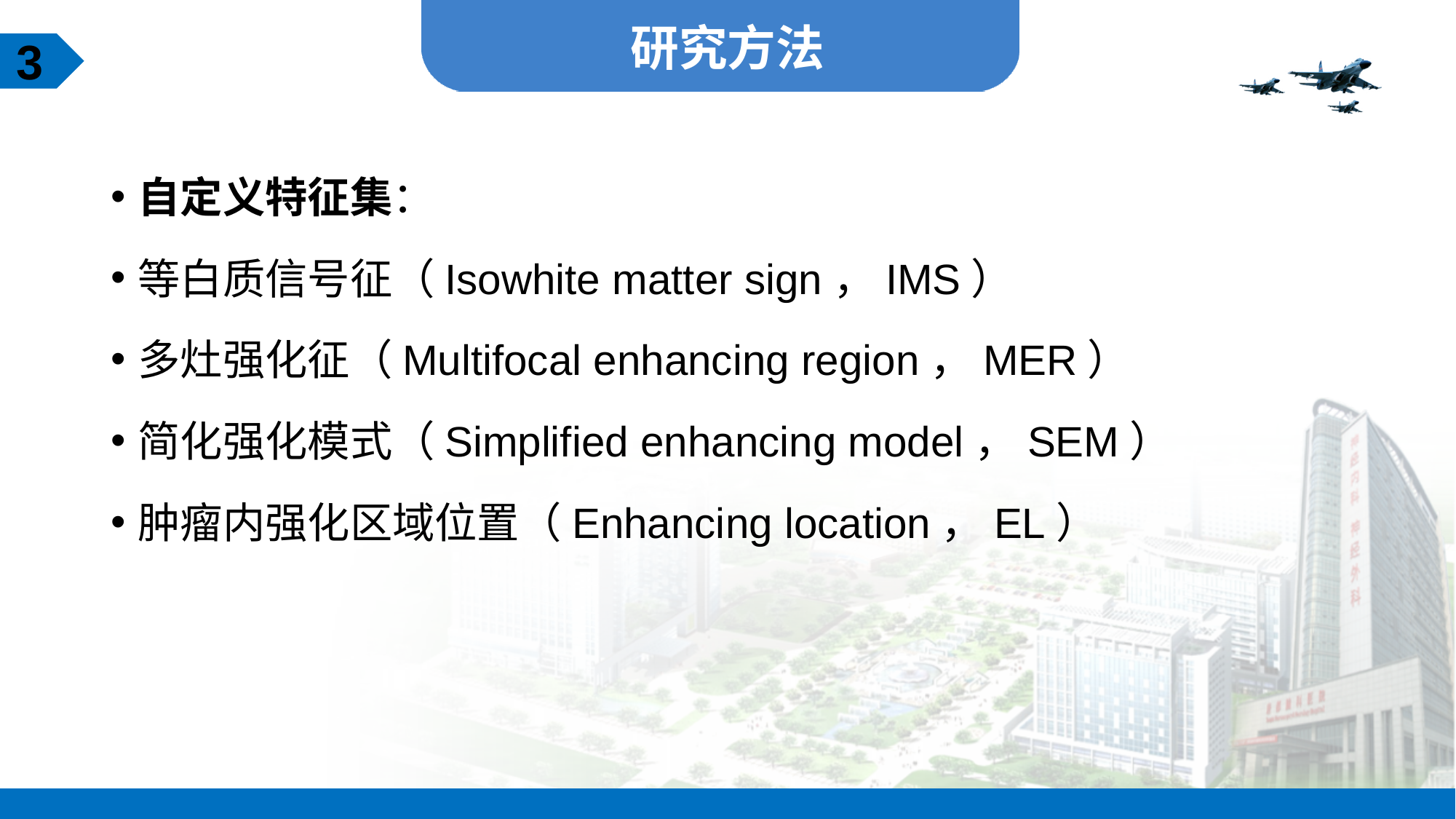

研究方法
3
自定义特征集：
等白质信号征（Isowhite matter sign，IMS）
多灶强化征（Multifocal enhancing region，MER）
简化强化模式（Simplified enhancing model，SEM）
肿瘤内强化区域位置（Enhancing location，EL）